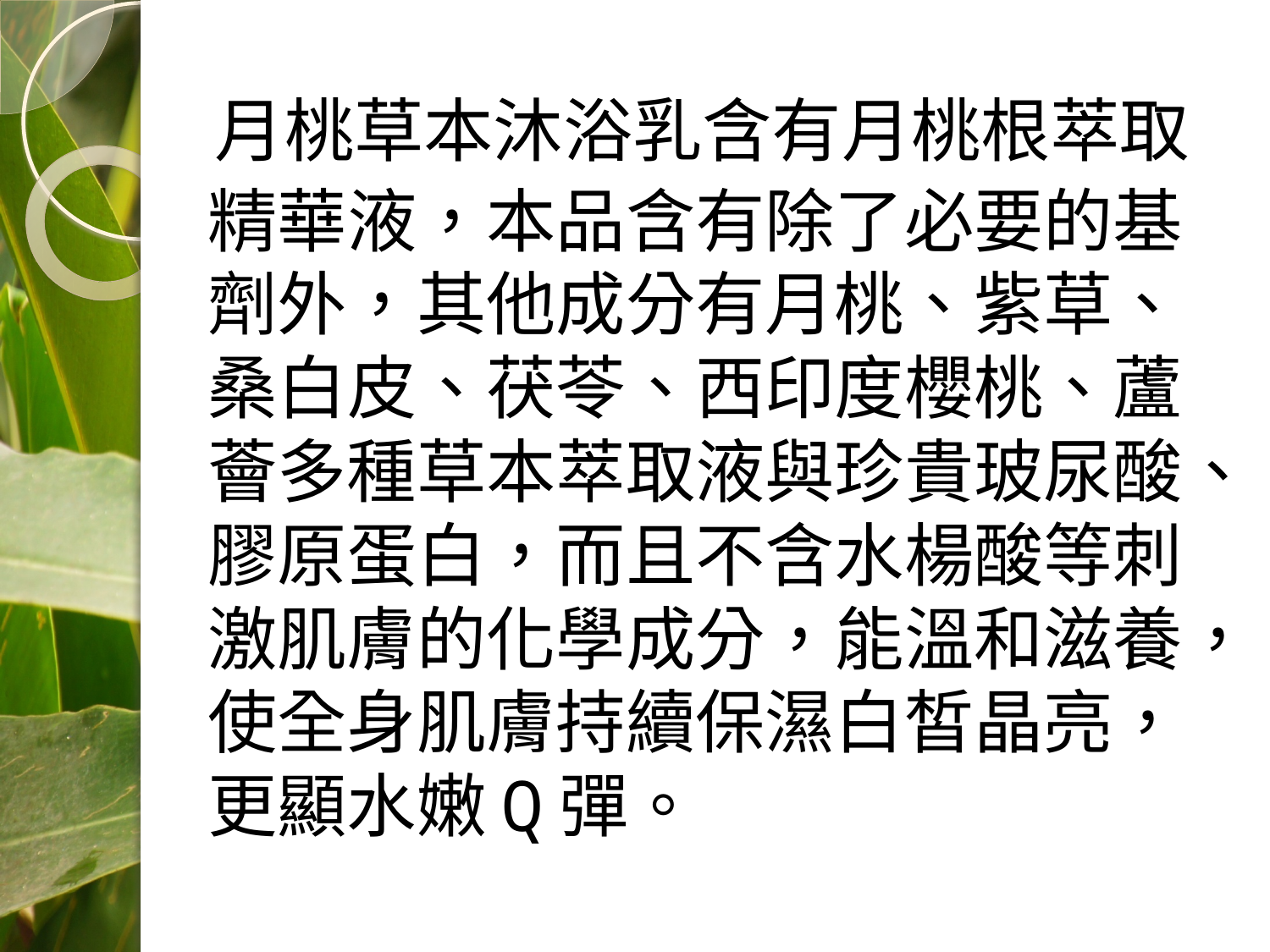

月桃草本沐浴乳含有月桃根萃取精華液，本品含有除了必要的基劑外，其他成分有月桃、紫草、桑白皮、茯苓、西印度櫻桃、蘆薈多種草本萃取液與珍貴玻尿酸、膠原蛋白，而且不含水楊酸等刺激肌膚的化學成分，能溫和滋養，使全身肌膚持續保濕白皙晶亮，更顯水嫩Q彈。